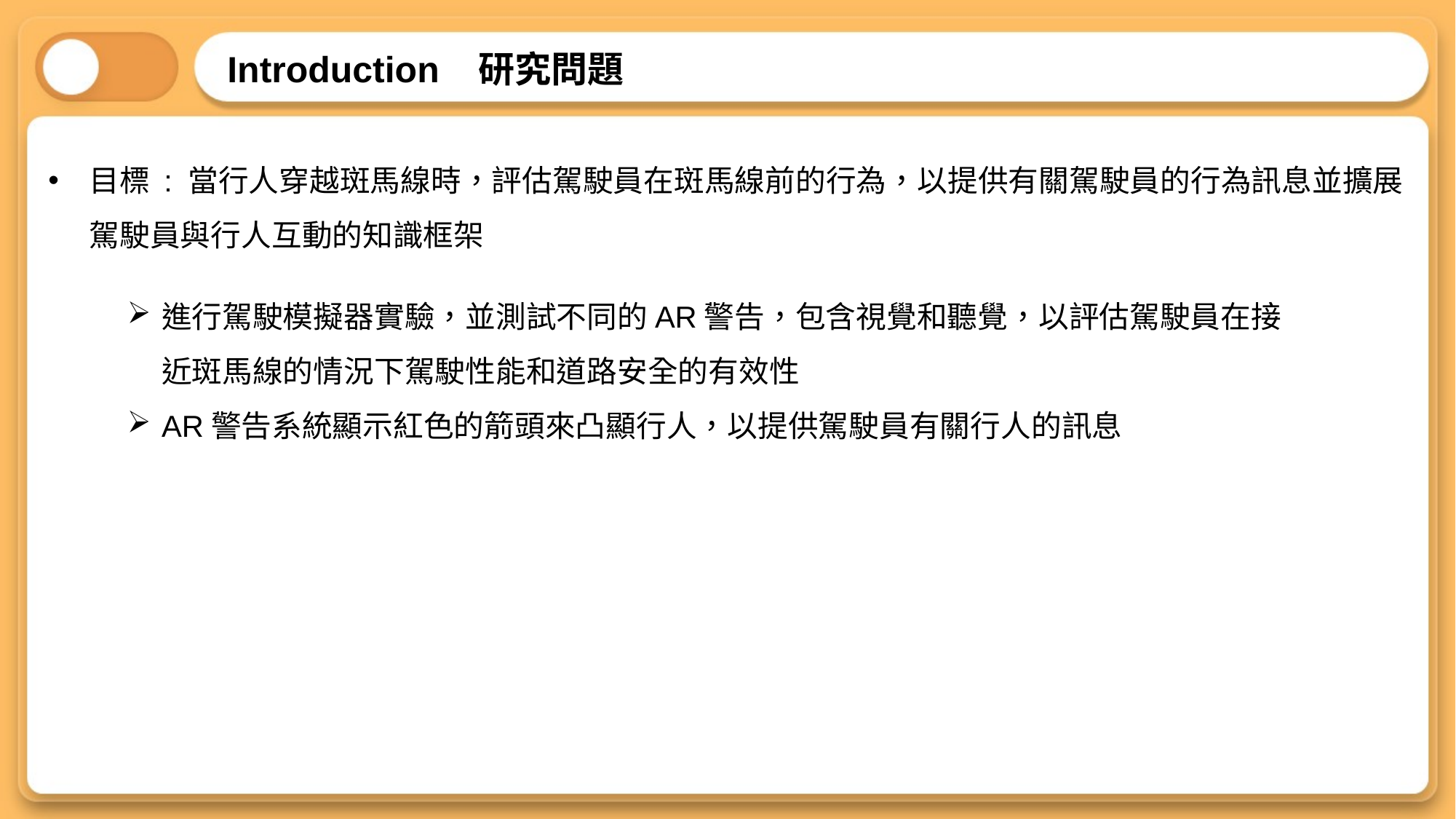

Introduction   研究問題
目標 : 當行人穿越斑馬線時，評估駕駛員在斑馬線前的行為，以提供有關駕駛員的行為訊息並擴展駕駛員與行人互動的知識框架
進行駕駛模擬器實驗，並測試不同的AR警告，包含視覺和聽覺，以評估駕駛員在接近斑馬線的情況下駕駛性能和道路安全的有效性
AR警告系統顯示紅色的箭頭來凸顯行人，以提供駕駛員有關行人的訊息